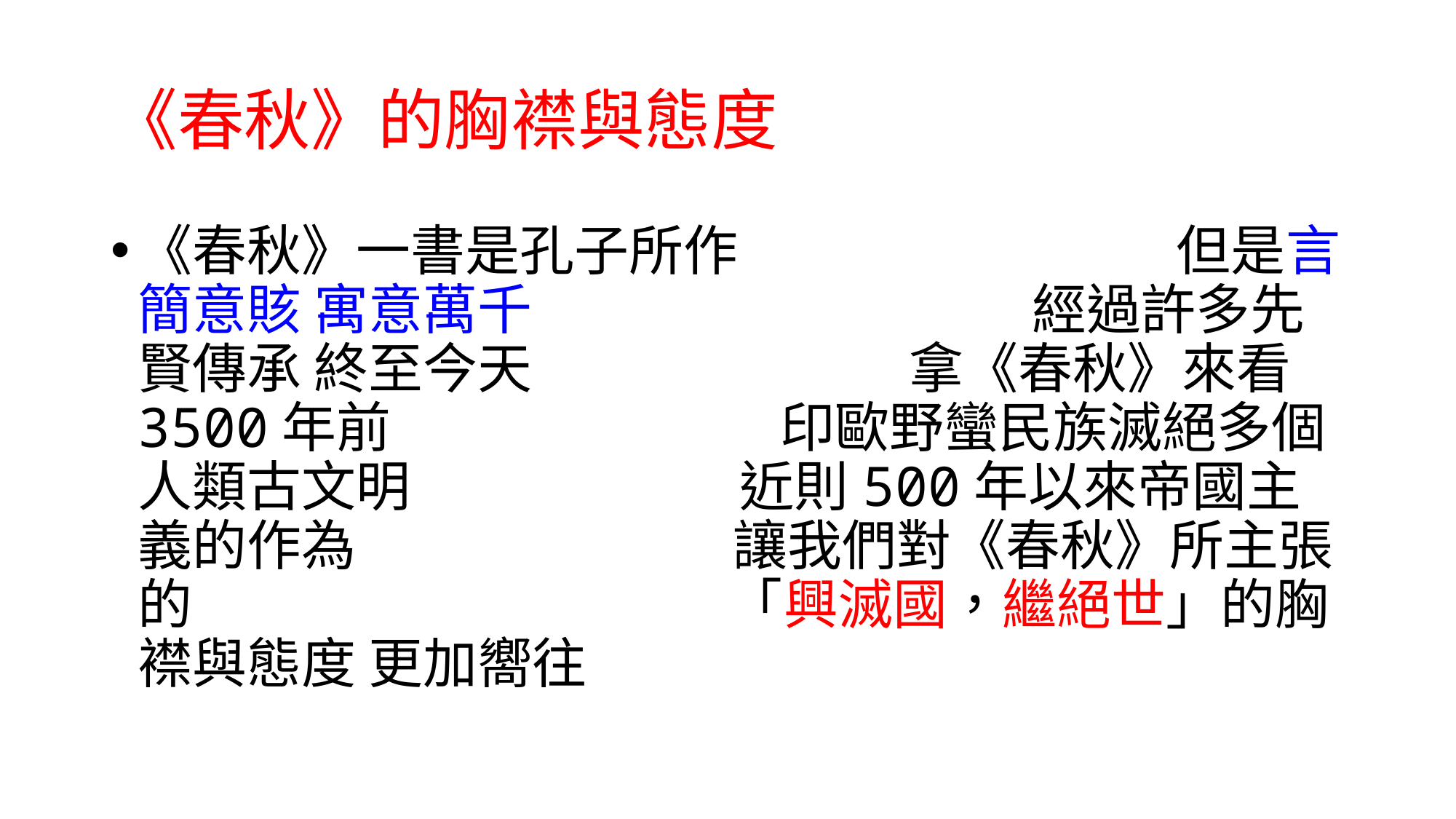

# 《春秋》的胸襟與態度
《春秋》一書是孔子所作                                    但是言簡意賅 寓意萬千                                         經過許多先賢傳承 終至今天                               拿《春秋》來看3500年前                                印歐野蠻民族滅絕多個人類古文明                           近則500年以來帝國主義的作為                               讓我們對《春秋》所主張的                                            「興滅國，繼絕世」的胸襟與態度 更加嚮往